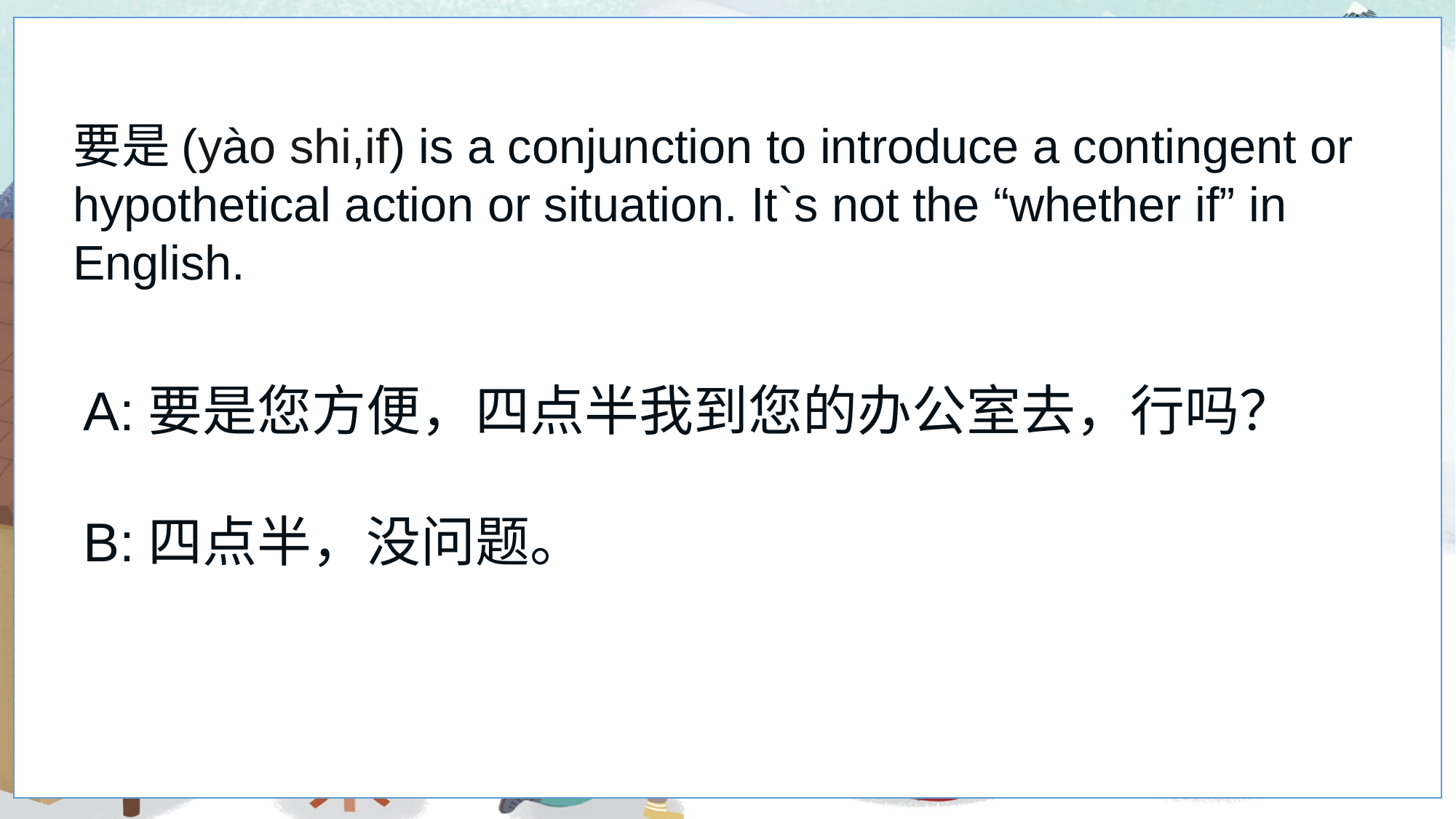

要是(yào shi,if) is a conjunction to introduce a contingent or hypothetical action or situation. It`s not the “whether if” in English.
A:要是您方便，四点半我到您的办公室去，行吗？

B:四点半，没问题。